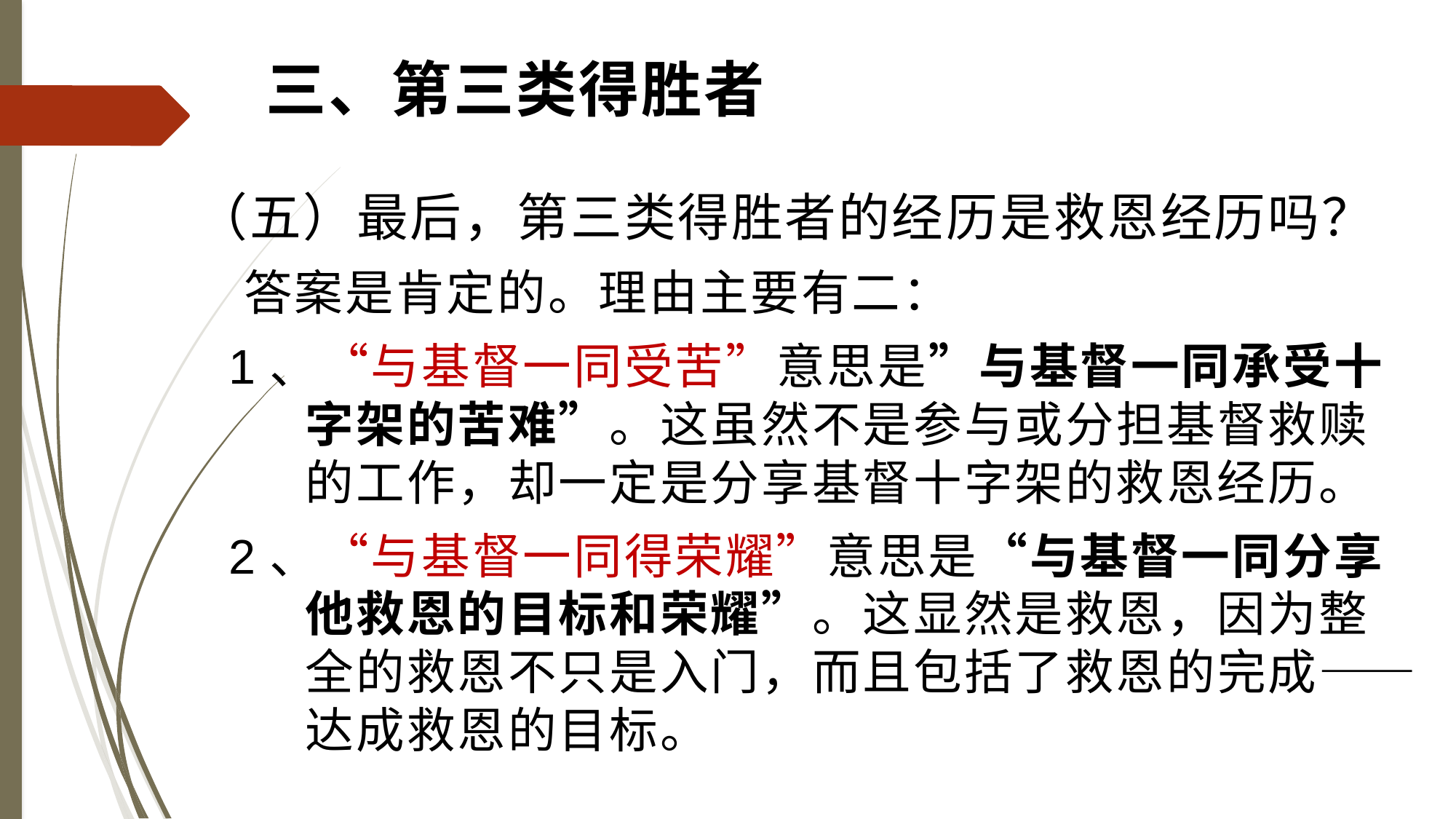

# 三、第三类得胜者
（五）最后，第三类得胜者的经历是救恩经历吗？
答案是肯定的。理由主要有二：
1、“与基督一同受苦”意思是”与基督一同承受十字架的苦难”。这虽然不是参与或分担基督救赎的工作，却一定是分享基督十字架的救恩经历。
2、“与基督一同得荣耀”意思是“与基督一同分享他救恩的目标和荣耀”。这显然是救恩，因为整全的救恩不只是入门，而且包括了救恩的完成——达成救恩的目标。